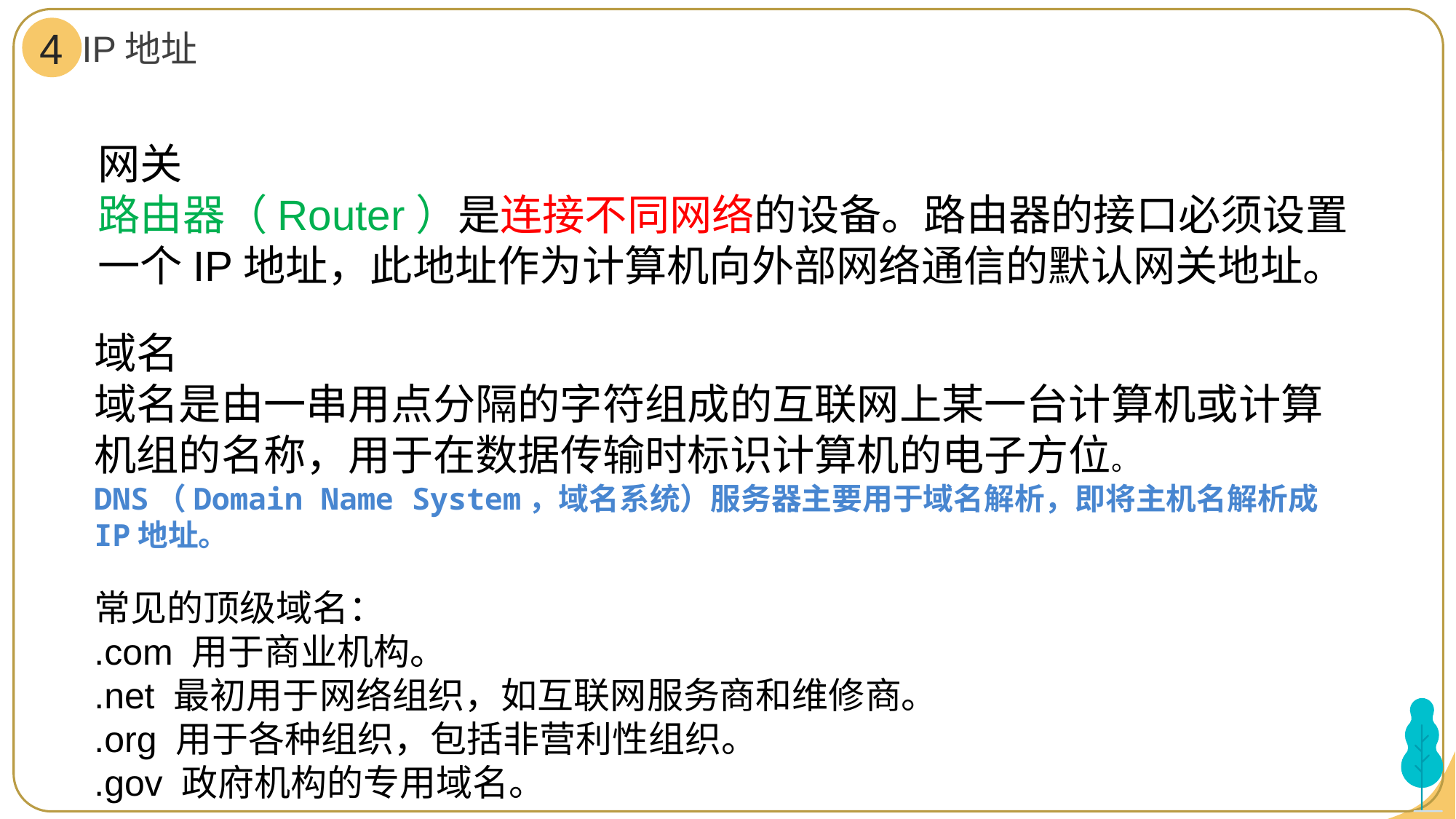

IP地址
4
网关
路由器（Router）是连接不同网络的设备。路由器的接口必须设置一个IP地址，此地址作为计算机向外部网络通信的默认网关地址。
域名
域名是由一串用点分隔的字符组成的互联网上某一台计算机或计算机组的名称，用于在数据传输时标识计算机的电子方位。
DNS（Domain Name System，域名系统）服务器主要用于域名解析，即将主机名解析成IP地址。

常见的顶级域名：
.com 用于商业机构。
.net 最初用于网络组织，如互联网服务商和维修商。
.org 用于各种组织，包括非营利性组织。
.gov 政府机构的专用域名。